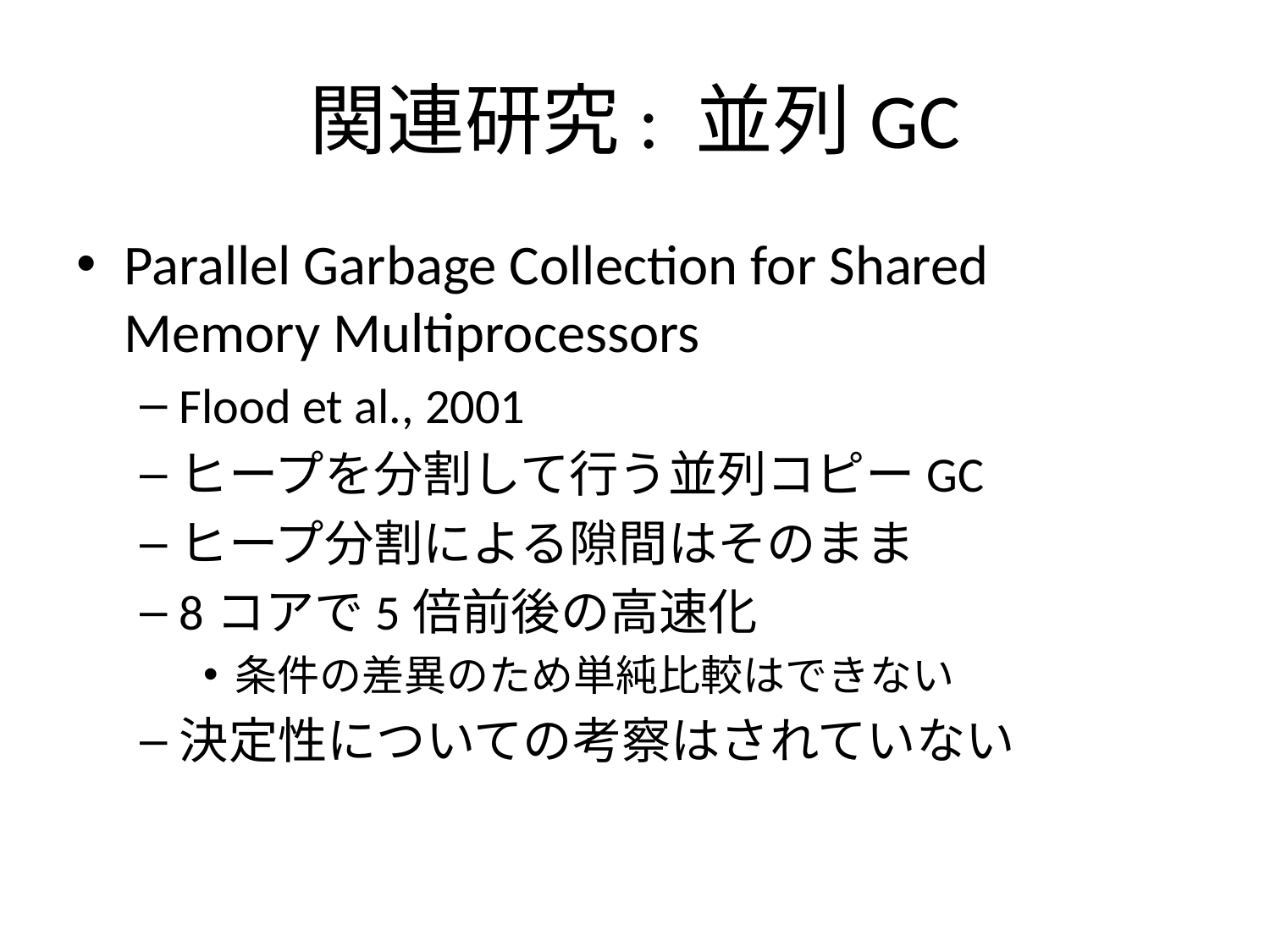

# 関連研究: 並列GC
Parallel Garbage Collection for Shared Memory Multiprocessors
Flood et al., 2001
ヒープを分割して行う並列コピーGC
ヒープ分割による隙間はそのまま
8コアで5倍前後の高速化
条件の差異のため単純比較はできない
決定性についての考察はされていない